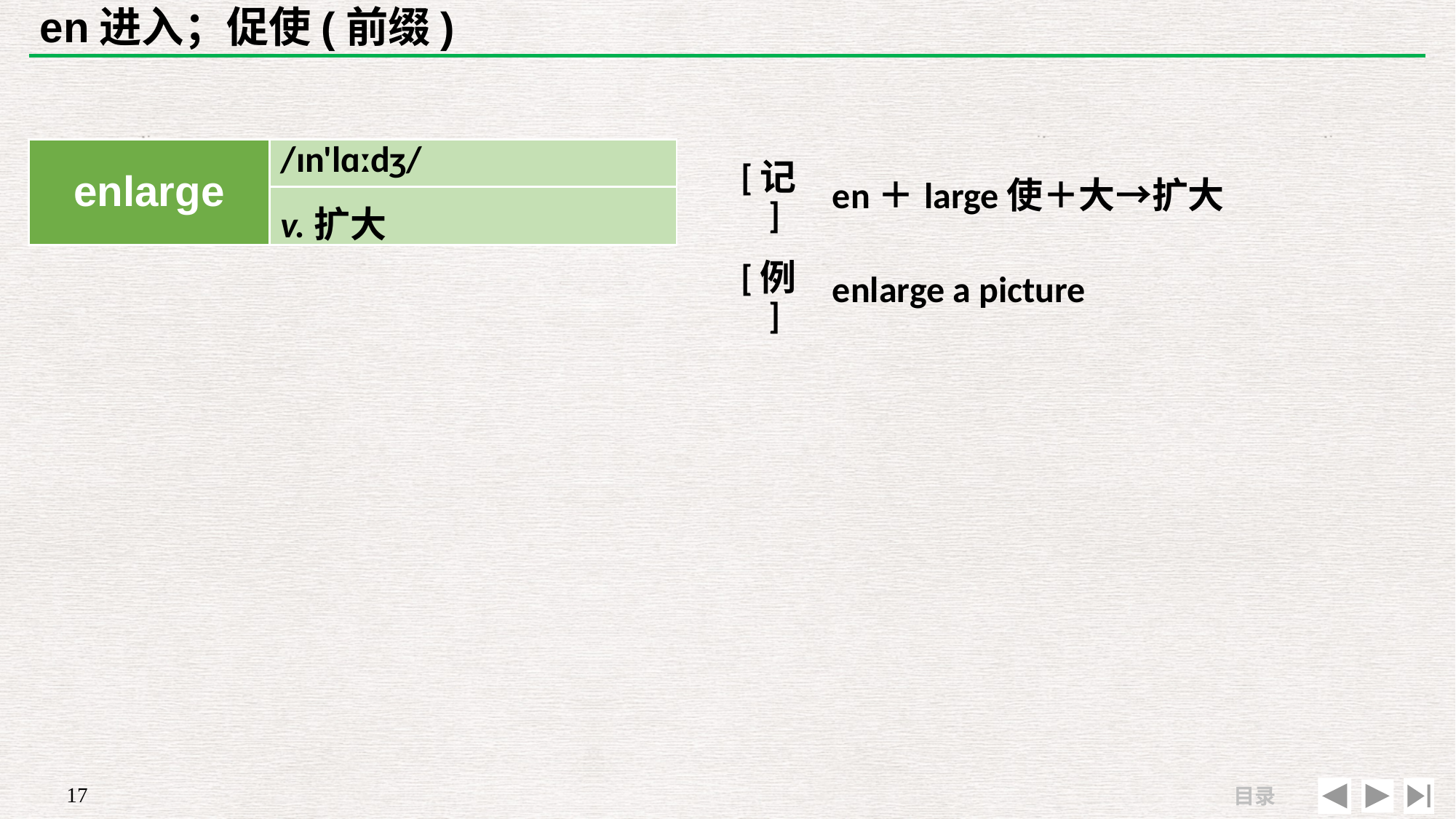

# en进入；促使(前缀)

| enlarge | /ɪn'lɑːdʒ/ |
| --- | --- |
|  |  |
| [记] | en＋large使＋大→扩大 |
| --- | --- |
| [例] | enlarge a picture |
v.扩大